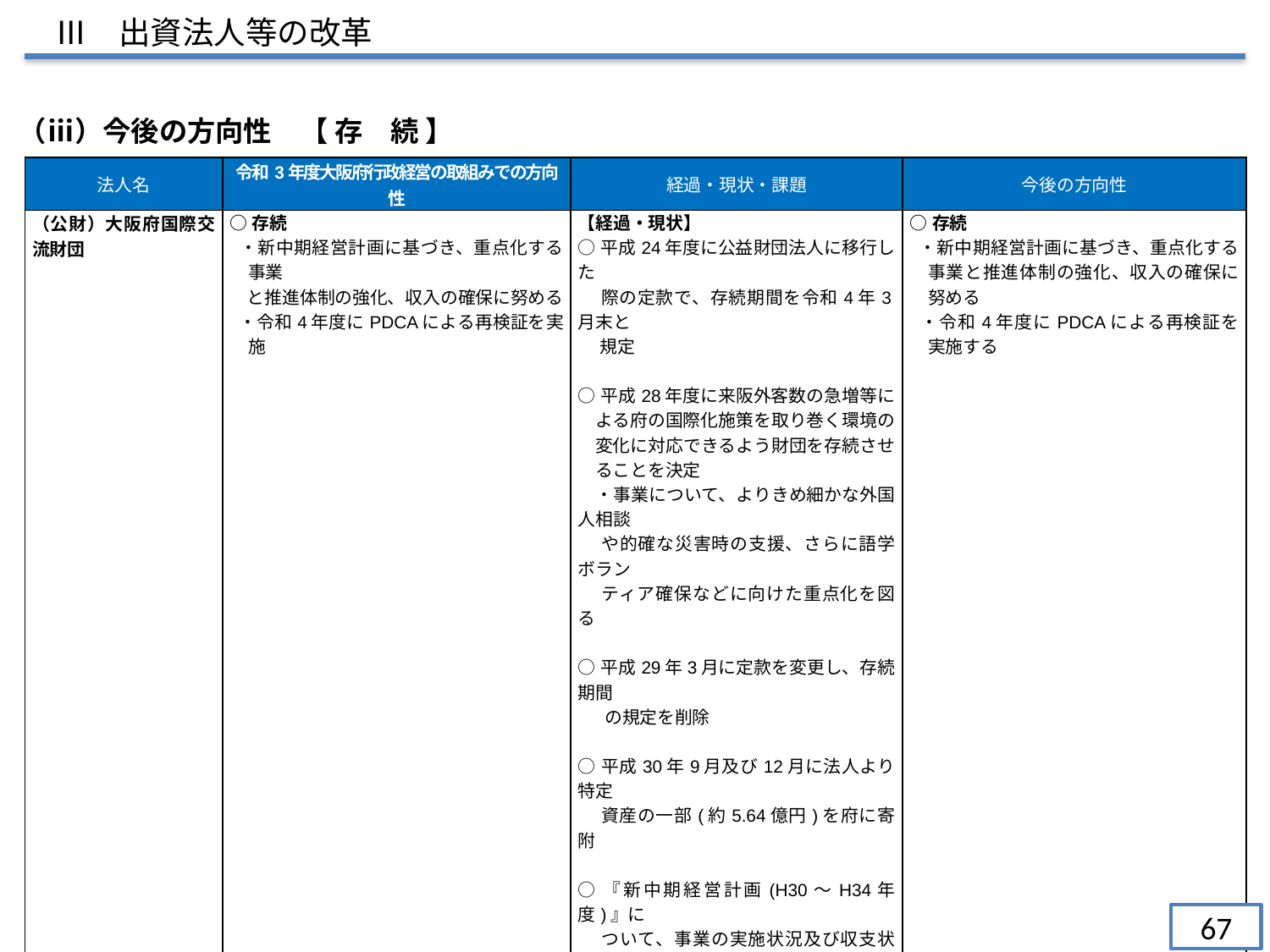

Ⅲ　出資法人等の改革
（ⅲ）今後の方向性　【 存　続 】
| 法人名 | 令和3年度大阪府行政経営の取組みでの方向性 | 経過・現状・課題 | 今後の方向性 |
| --- | --- | --- | --- |
| （公財）大阪府国際交流財団 | ○存続 ・新中期経営計画に基づき、重点化する事業 　と推進体制の強化、収入の確保に努める ・令和4年度にPDCAによる再検証を実施 | 【経過・現状】 ○平成24年度に公益財団法人に移行した　 　 際の定款で、存続期間を令和4年3月末と 　 規定 ○平成28年度に来阪外客数の急増等による府の国際化施策を取り巻く環境の変化に対応できるよう財団を存続させることを決定 　・事業について、よりきめ細かな外国人相談 　 や的確な災害時の支援、さらに語学ボラン 　 ティア確保などに向けた重点化を図る ○平成29年3月に定款を変更し、存続期間 　の規定を削除 ○平成30年9月及び12月に法人より特定 　 資産の一部(約5.64億円)を府に寄附 ○『新中期経営計画(H30～H34年度)』に 　 ついて、事業の実施状況及び収支状況等 　 を踏まえ、令和2年度に中間見直しを実施 | ○存続 ・新中期経営計画に基づき、重点化する事業と推進体制の強化、収入の確保に努める ・令和4年度にPDCAによる再検証を実施する |
|  |
| --- |
67